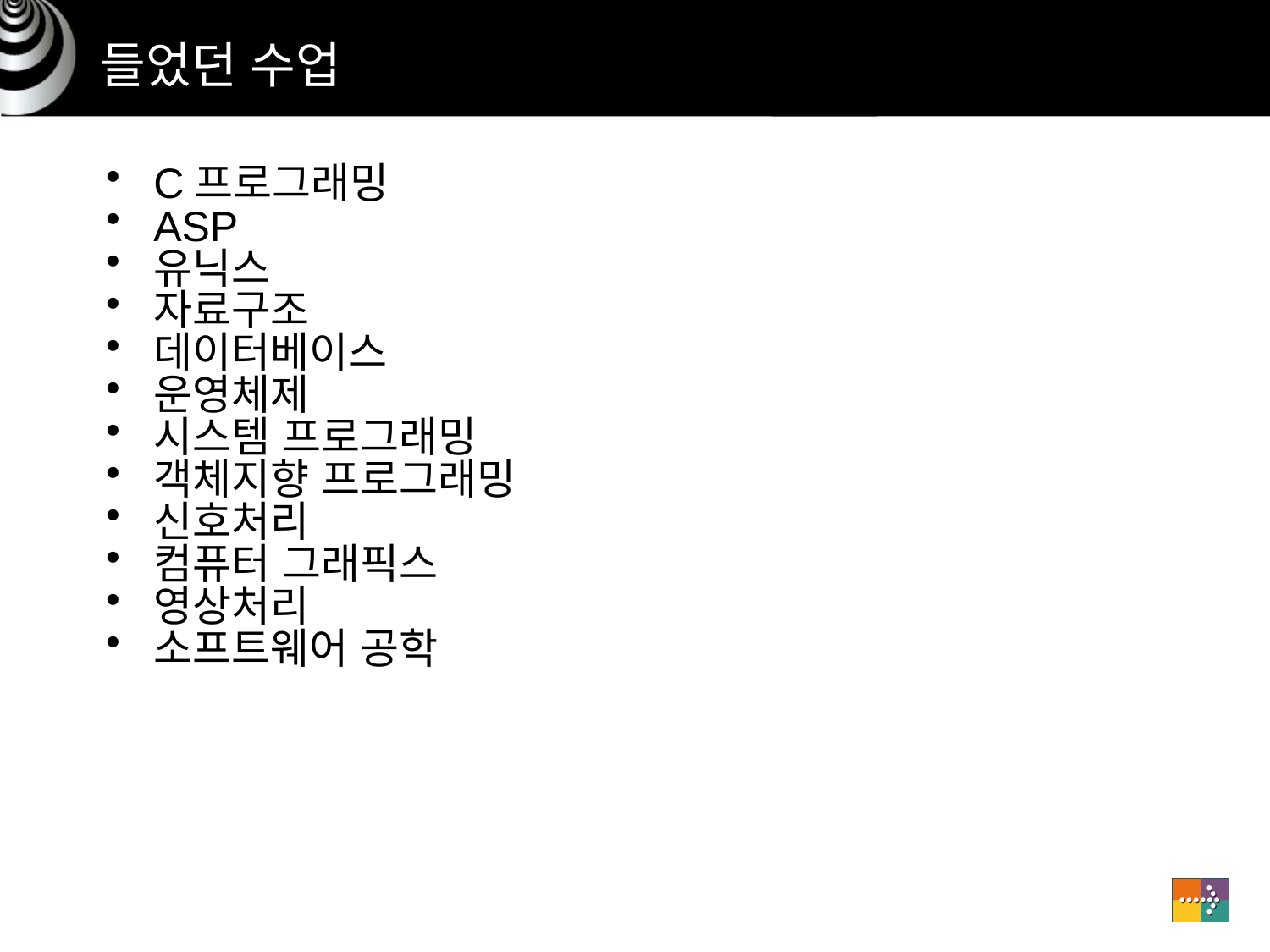

# 들었던 수업

C프로그래밍
ASP
유닉스
자료구조
데이터베이스
운영체제
시스템 프로그래밍
객체지향 프로그래밍
신호처리
컴퓨터 그래픽스
영상처리
소프트웨어 공학